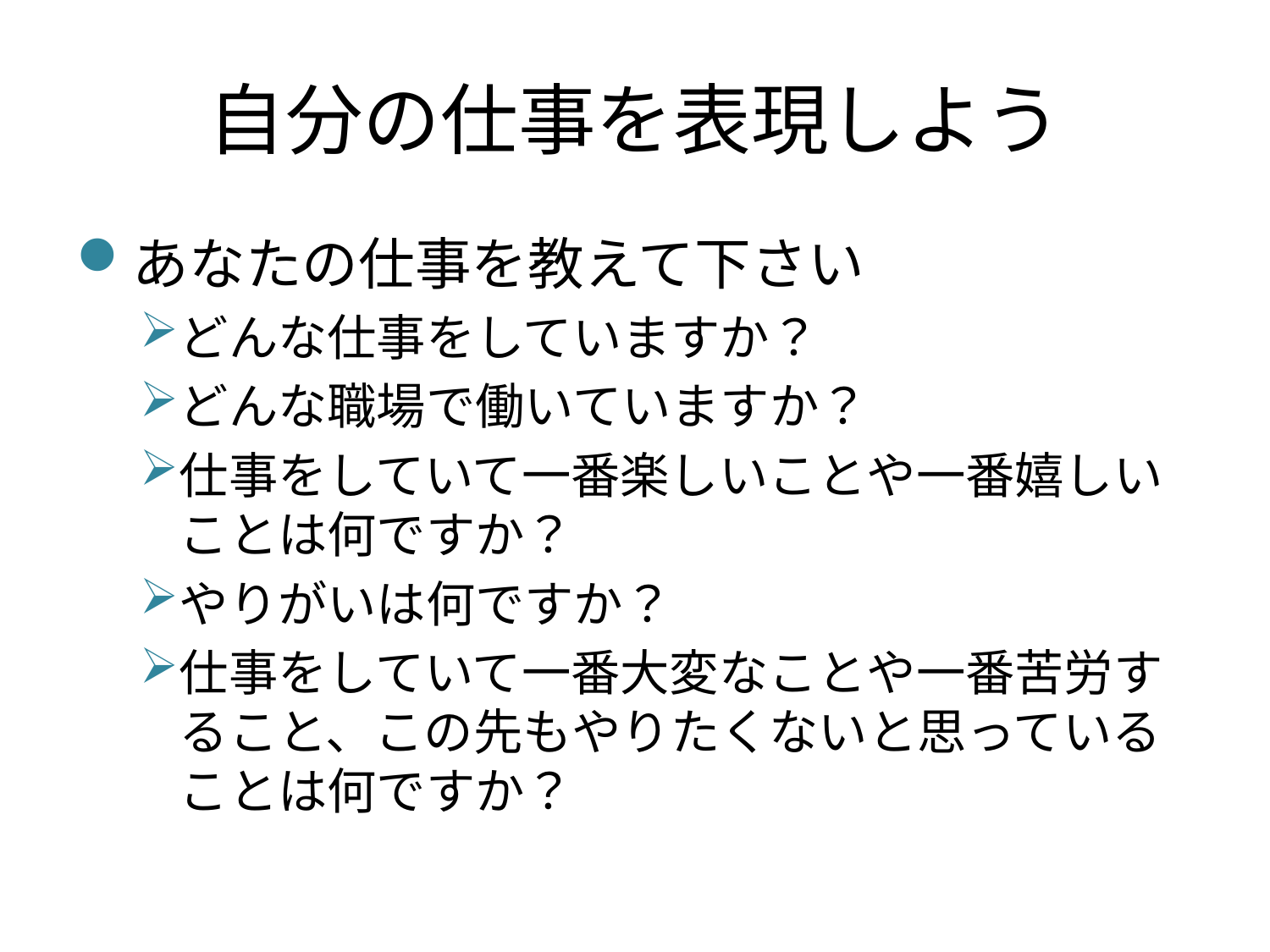

# 自分の仕事を表現しよう
あなたの仕事を教えて下さい
どんな仕事をしていますか？
どんな職場で働いていますか？
仕事をしていて一番楽しいことや一番嬉しいことは何ですか？
やりがいは何ですか？
仕事をしていて一番大変なことや一番苦労すること、この先もやりたくないと思っていることは何ですか？